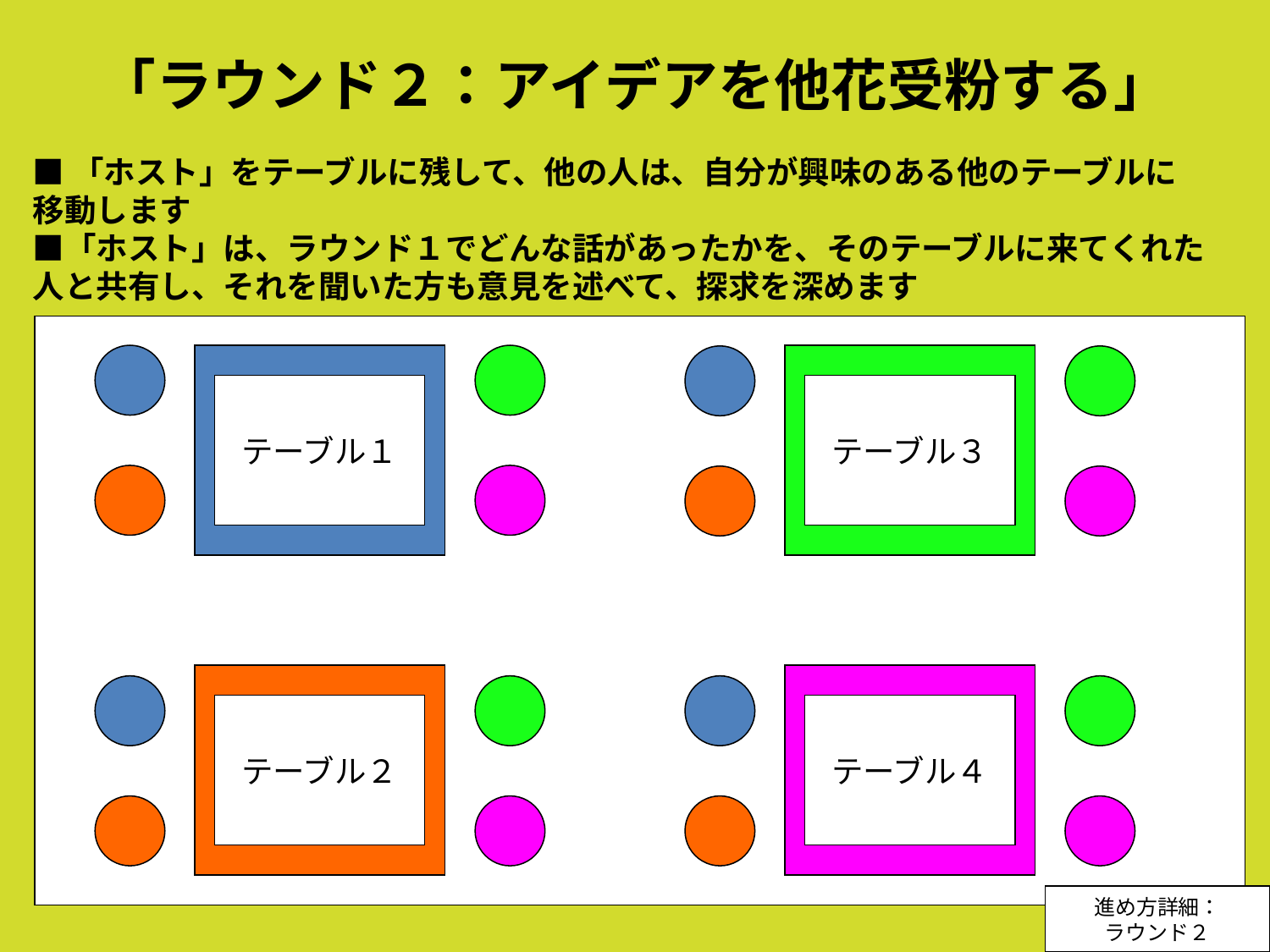

# 「ラウンド２：アイデアを他花受粉する」
■「ホスト」をテーブルに残して、他の人は、自分が興味のある他のテーブルに
移動します
■「ホスト」は、ラウンド１でどんな話があったかを、そのテーブルに来てくれた
人と共有し、それを聞いた方も意見を述べて、探求を深めます

テーブル１
テーブル３

テーブル２
テーブル４
進め方詳細：
ラウンド２